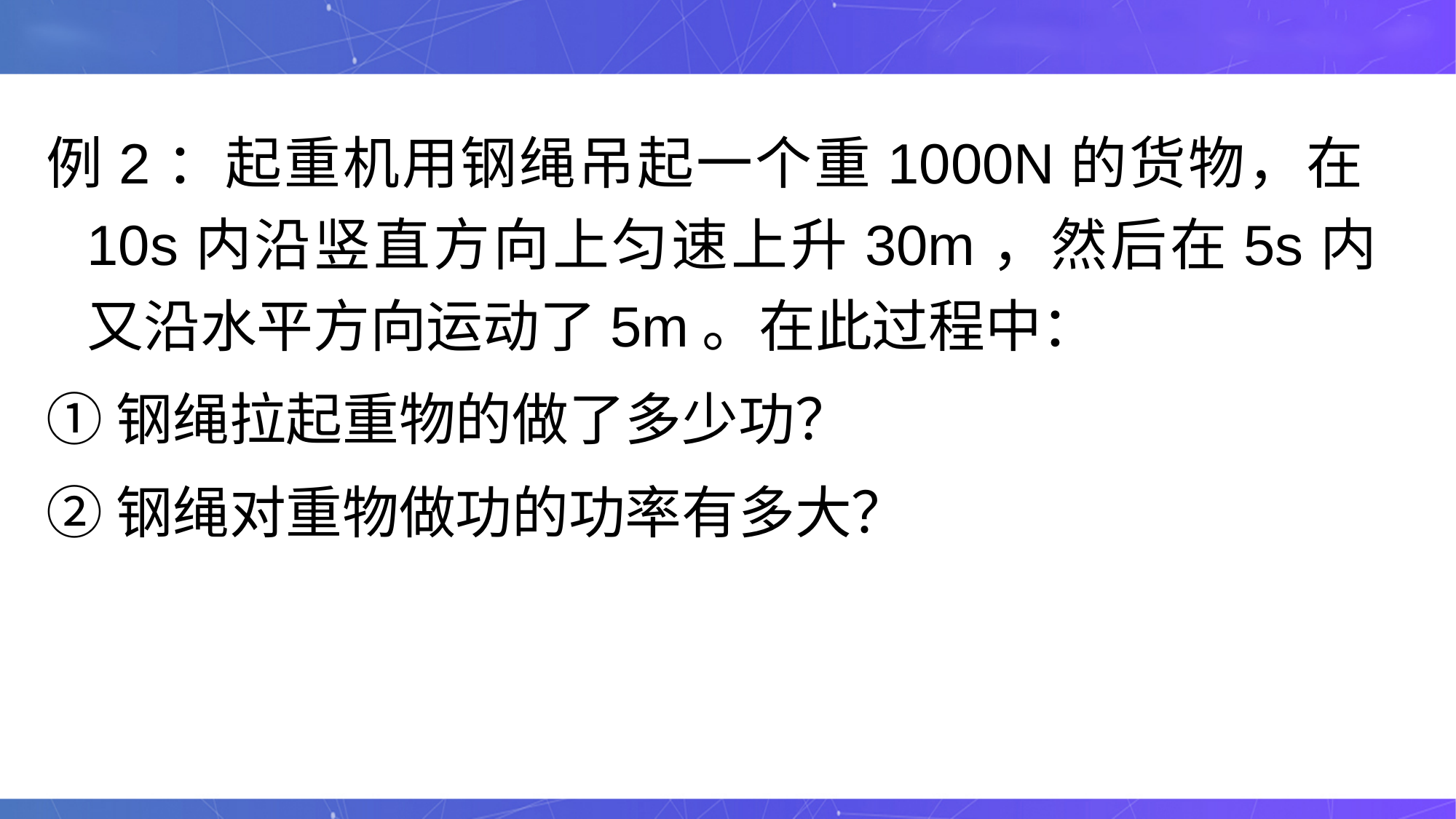

例2：起重机用钢绳吊起一个重1000N的货物，在10s内沿竖直方向上匀速上升30m，然后在5s内又沿水平方向运动了5m。在此过程中：
①钢绳拉起重物的做了多少功？
②钢绳对重物做功的功率有多大？